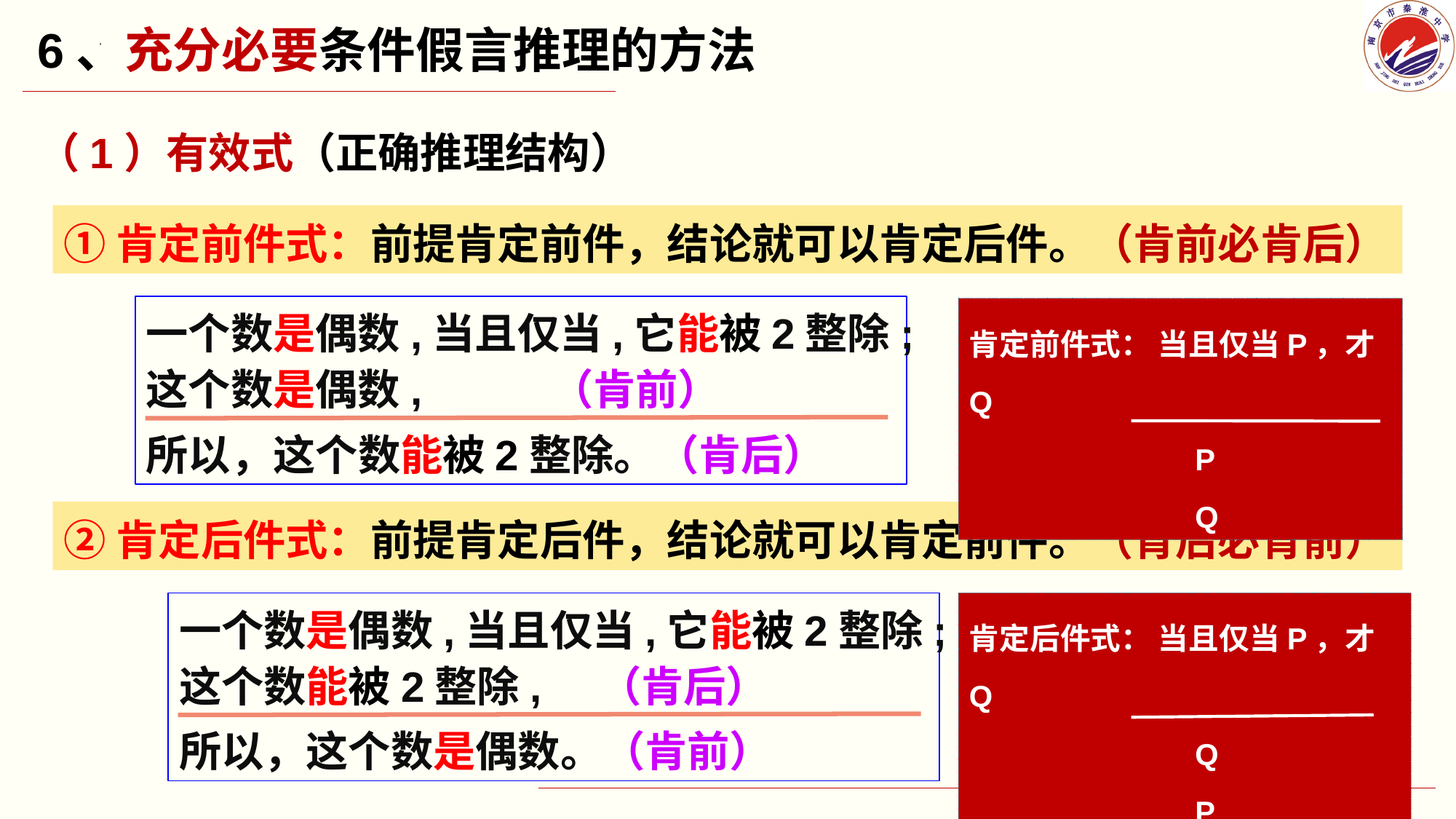

6、充分必要条件假言推理的方法
（1）有效式（正确推理结构）
①肯定前件式：前提肯定前件，结论就可以肯定后件。（肯前必肯后）
一个数是偶数,当且仅当,它能被2整除;
这个数是偶数,          （肯前）
所以，这个数能被2整除。（肯后）
肯定前件式： 当且仅当P，才Q
                           P
                           Q
②肯定后件式：前提肯定后件，结论就可以肯定前件。（肯后必肯前）
肯定后件式： 当且仅当P，才Q
                           Q
                           P
一个数是偶数,当且仅当,它能被2整除;
这个数能被2整除,    （肯后）
所以，这个数是偶数。（肯前）